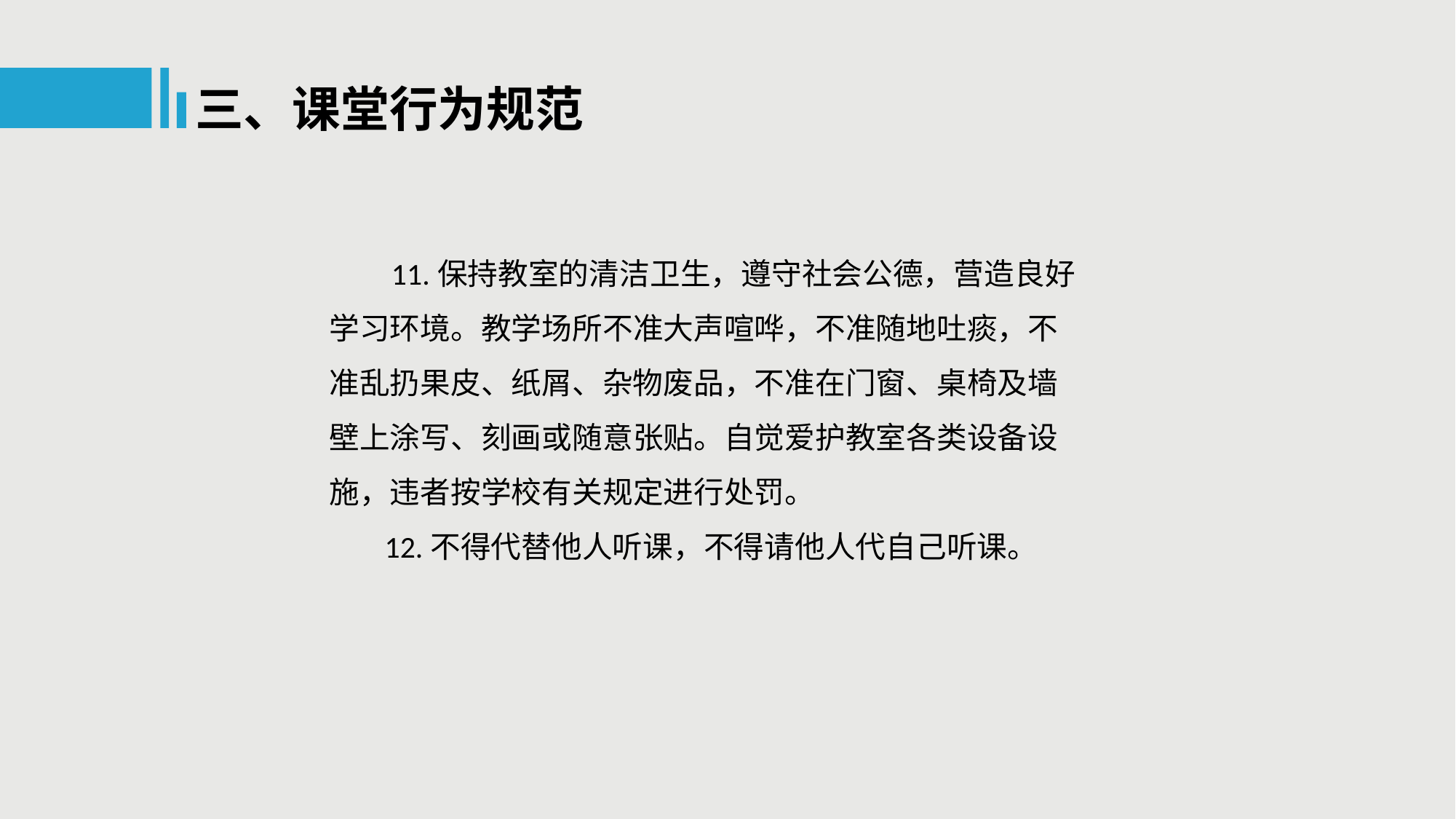

三、课堂行为规范

         11.保持教室的清洁卫生，遵守社会公德，营造良好学习环境。教学场所不准大声喧哗，不准随地吐痰，不准乱扔果皮、纸屑、杂物废品，不准在门窗、桌椅及墙壁上涂写、刻画或随意张贴。自觉爱护教室各类设备设施，违者按学校有关规定进行处罚。
        12.不得代替他人听课，不得请他人代自己听课。